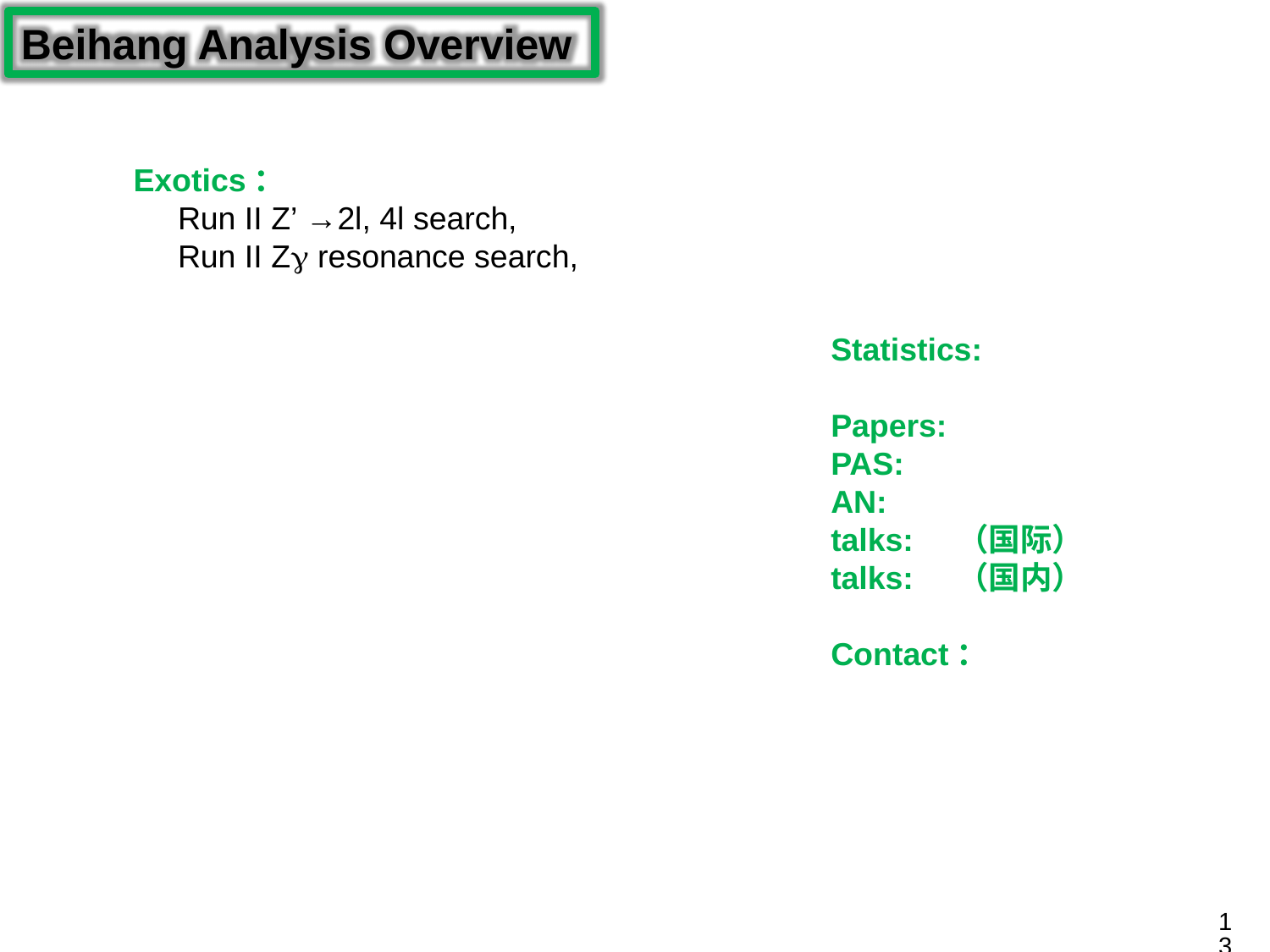

Beihang Analysis Overview
Exotics：
     Run II Z’ →2l, 4l search,
     Run II Zγ resonance search,

Statistics:

Papers:
PAS:
AN:
talks:    （国际）
talks:    （国内）

Contact：

13